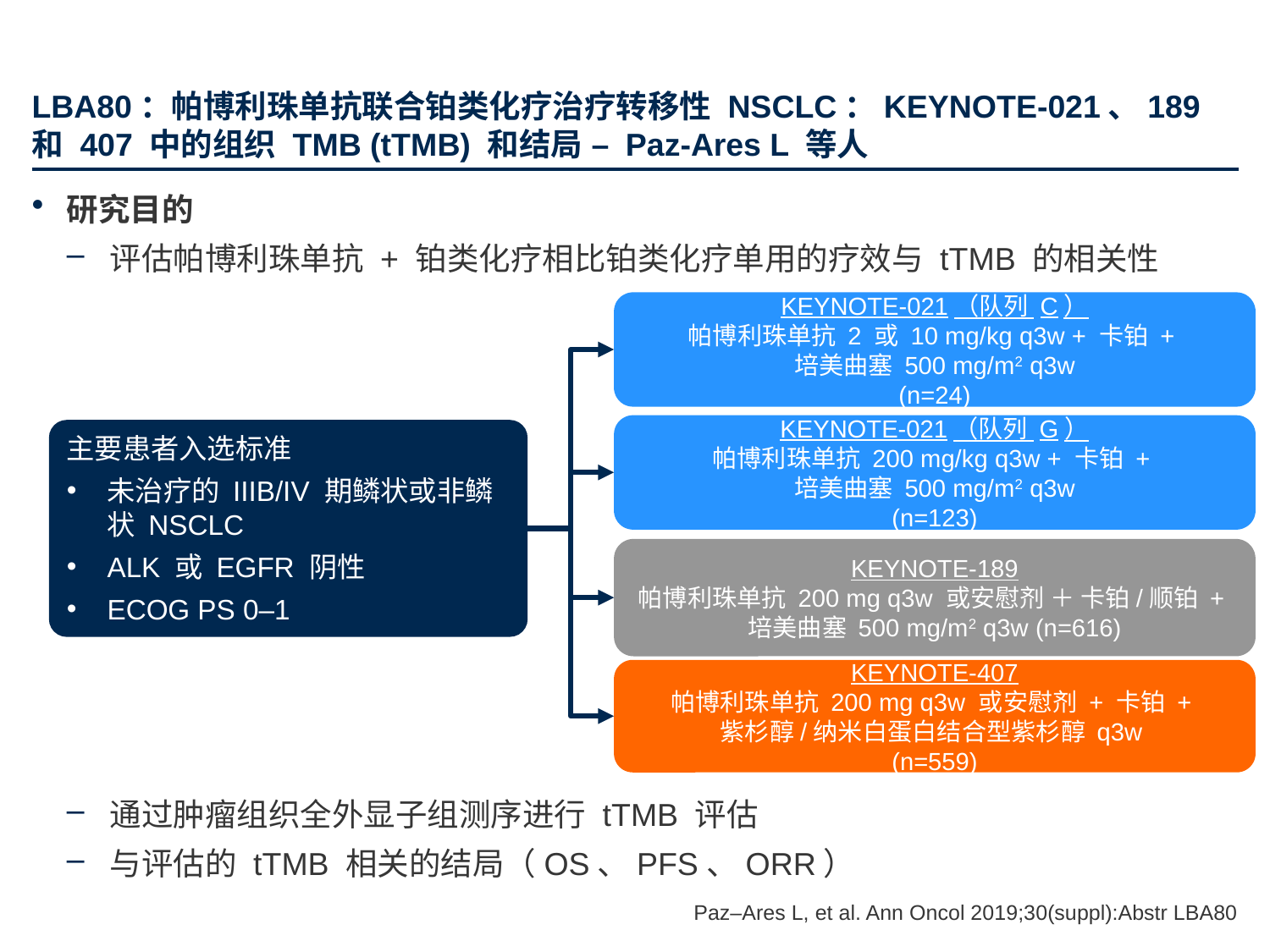

# LBA80：帕博利珠单抗联合铂类化疗治疗转移性 NSCLC：KEYNOTE-021、189 和 407 中的组织 TMB (tTMB) 和结局 – Paz-Ares L 等人
研究目的
评估帕博利珠单抗 + 铂类化疗相比铂类化疗单用的疗效与 tTMB 的相关性
通过肿瘤组织全外显子组测序进行 tTMB 评估
与评估的 tTMB 相关的结局（OS、PFS、ORR）

KEYNOTE-021（队列 C）
帕博利珠单抗 2 或 10 mg/kg q3w + 卡铂 +
培美曲塞 500 mg/m2 q3w
(n=24)
KEYNOTE-021（队列 G）
帕博利珠单抗 200 mg/kg q3w + 卡铂 +
培美曲塞 500 mg/m2 q3w
(n=123)
主要患者入选标准
未治疗的 IIIB/IV 期鳞状或非鳞状 NSCLC
ALK 或 EGFR 阴性
ECOG PS 0–1
KEYNOTE-189
帕博利珠单抗 200 mg q3w 或安慰剂 ＋ 卡铂/顺铂 +
培美曲塞 500 mg/m2 q3w (n=616)
KEYNOTE-407
帕博利珠单抗 200 mg q3w 或安慰剂 + 卡铂 +
紫杉醇/纳米白蛋白结合型紫杉醇 q3w
(n=559)
Paz–Ares L, et al. Ann Oncol 2019;30(suppl):Abstr LBA80